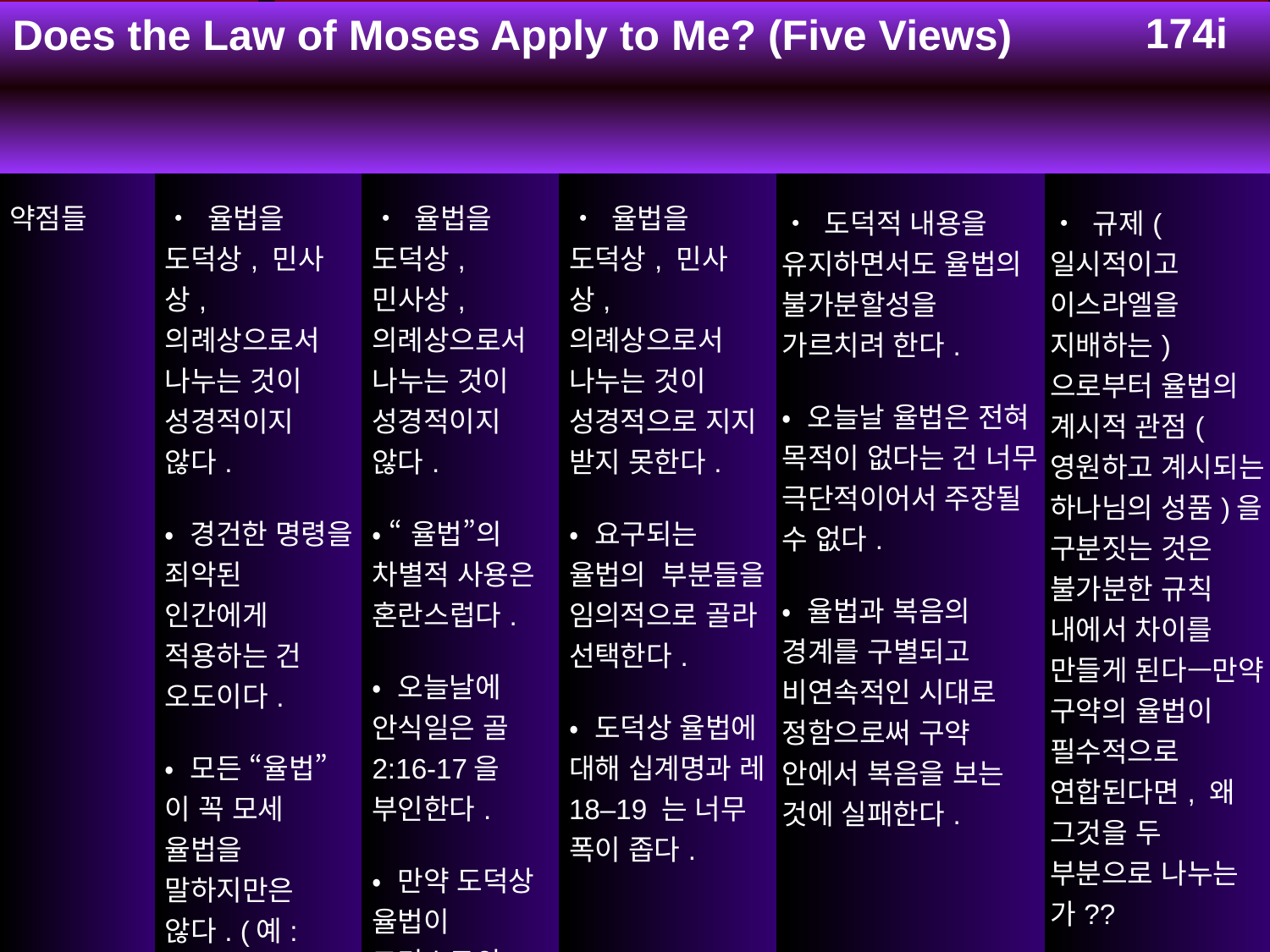

174i

Does the Law of Moses Apply to Me? (Five Views)
|  | 신정 그랙 바센 | 개혁주의 윌럼 반거메런 | 더 중한 이슈들 월터 카이저 |  | 수정된 루터교 더글라스 무 | 천계적 웨인 G. 스트릭랜드 |
| --- | --- | --- | --- | --- | --- | --- |
| 약점들 | • 율법을 도덕상, 민사상, 의례상으로서 나누는 것이 성경적이지 않다.   • 경건한 명령을 죄악된 인간에게 적용하는 건 오도이다.   • 모든 “율법”이 꼭 모세 율법을 말하지만은 않다. (예: 자연적 율법과 그리스도의 법)   • 신약은 결코 민사상 문제들에 대해 구약의 것들을 적용하지 않는다.   • 율법은 인간을 판단한다. | • 율법을 도덕상, 민사상, 의례상으로서 나누는 것이 성경적이지 않다.   • “율법”의 차별적 사용은 혼란스럽다.   • 오늘날에 안식일은 골 2:16-17을 부인한다.   • 만약 도덕상 율법이 그리스도의 법이 되었다면 그건 분명치 않게 된다.   • 이스라엘과 교회를 통합한다. | • 율법을 도덕상, 민사상, 의례상으로서 나누는 것이 성경적으로 지지 받지 못한다.   • 요구되는 율법의 부분들을 임의적으로 골라 선택한다.   • 도덕상 율법에 대해 십계명과 레 18–19 는 너무 폭이 좁다. | • 도덕적 내용을 유지하면서도 율법의 불가분할성을 가르치려 한다.   • 오늘날 율법은 전혀 목적이 없다는 건 너무 극단적이어서 주장될 수 없다.   • 율법과 복음의 경계를 구별되고 비연속적인 시대로 정함으로써 구약 안에서 복음을 보는 것에 실패한다. |  | • 규제(일시적이고 이스라엘을 지배하는)으로부터 율법의 계시적 관점(영원하고 계시되는 하나님의 성품)을 구분짓는 것은 불가분한 규칙 내에서 차이를 만들게 된다—만약 구약의 율법이 필수적으로 연합된다면, 왜 그것을 두 부분으로 나누는가??   • 율법은 무효화되는 게 아니라 사실상 믿음에 의해 유지된다. (롬 3:31) |